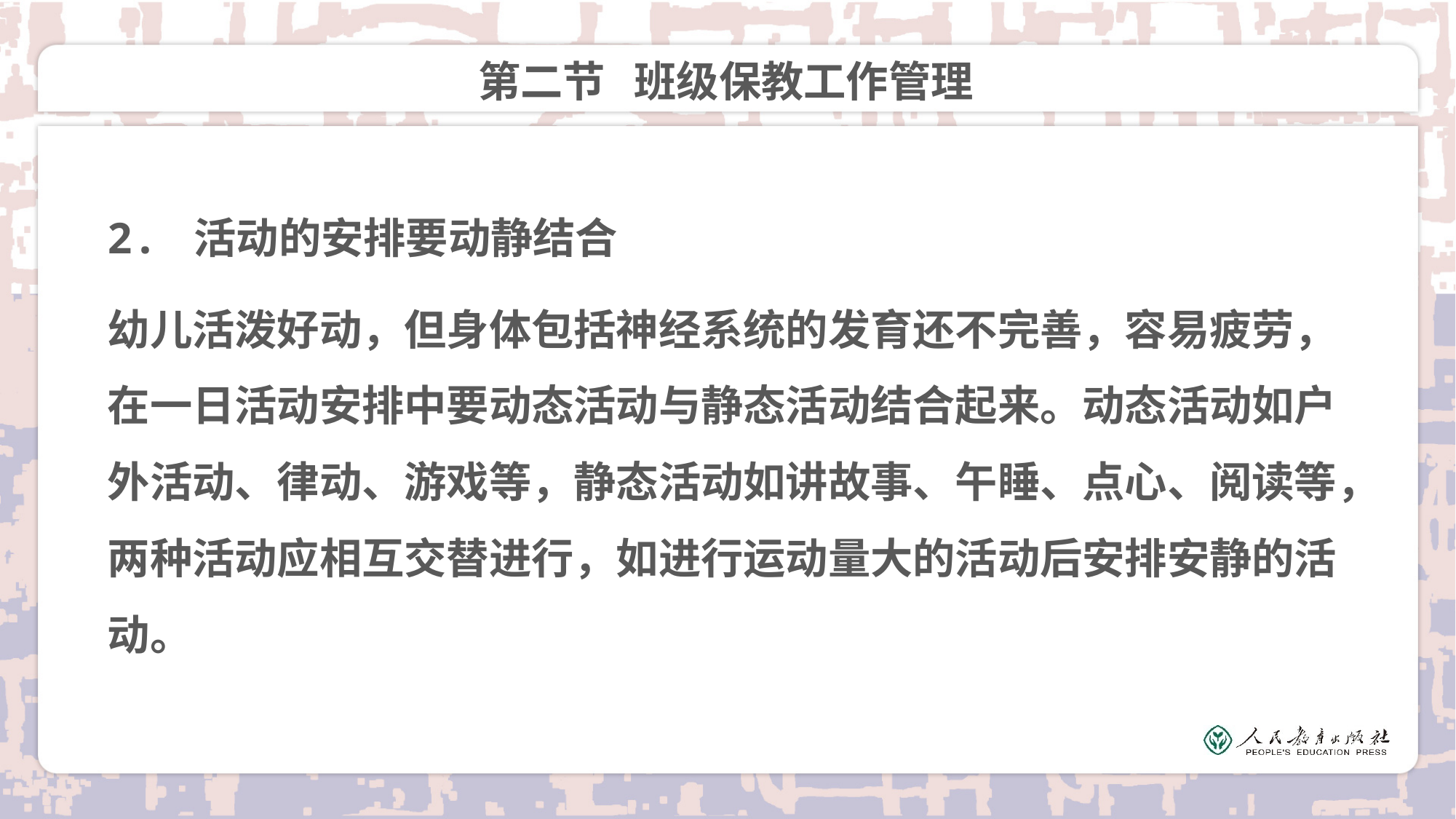

# 第二节   班级保教工作管理
2. 活动的安排要动静结合
幼儿活泼好动，但身体包括神经系统的发育还不完善，容易疲劳，在一日活动安排中要动态活动与静态活动结合起来。动态活动如户外活动、律动、游戏等，静态活动如讲故事、午睡、点心、阅读等，两种活动应相互交替进行，如进行运动量大的活动后安排安静的活动。